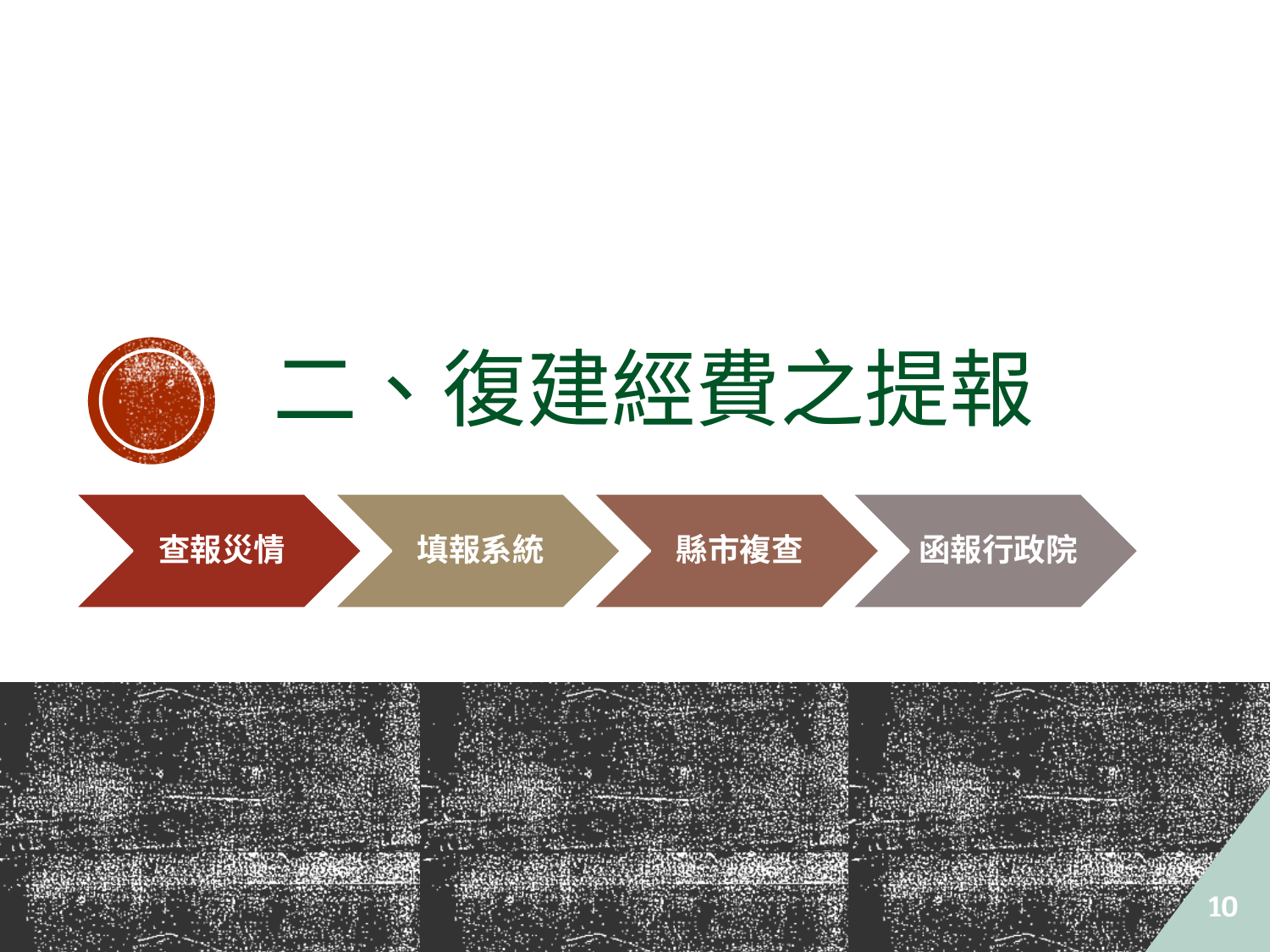

# 二、復建經費之提報
查報災情
填報系統
縣市複查
函報行政院
10

10